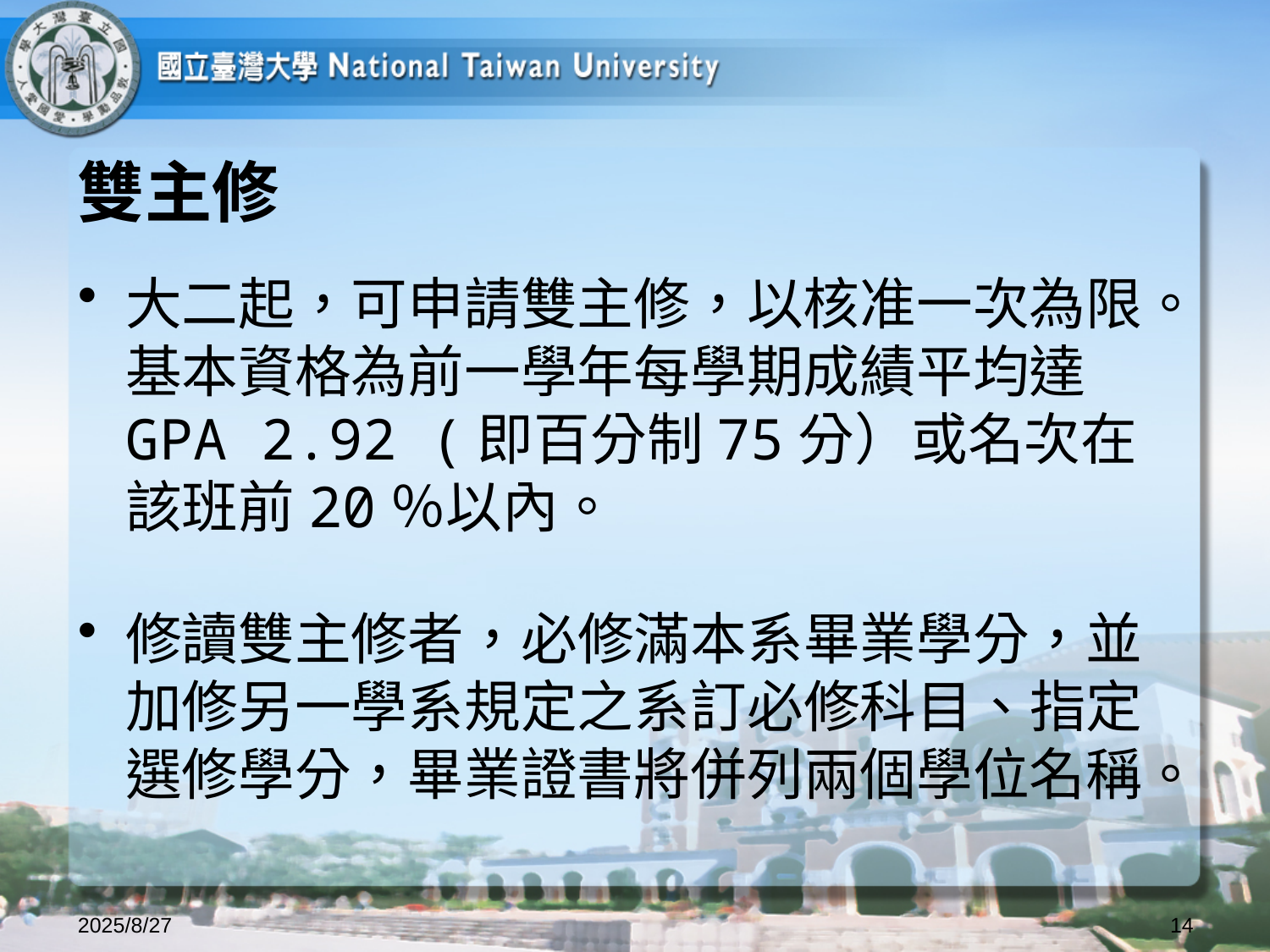

# 雙主修
大二起，可申請雙主修，以核准一次為限。基本資格為前一學年每學期成績平均達GPA 2.92 (即百分制75分）或名次在該班前20％以內。
修讀雙主修者，必修滿本系畢業學分，並加修另一學系規定之系訂必修科目、指定選修學分，畢業證書將併列兩個學位名稱。

2025/8/27
14